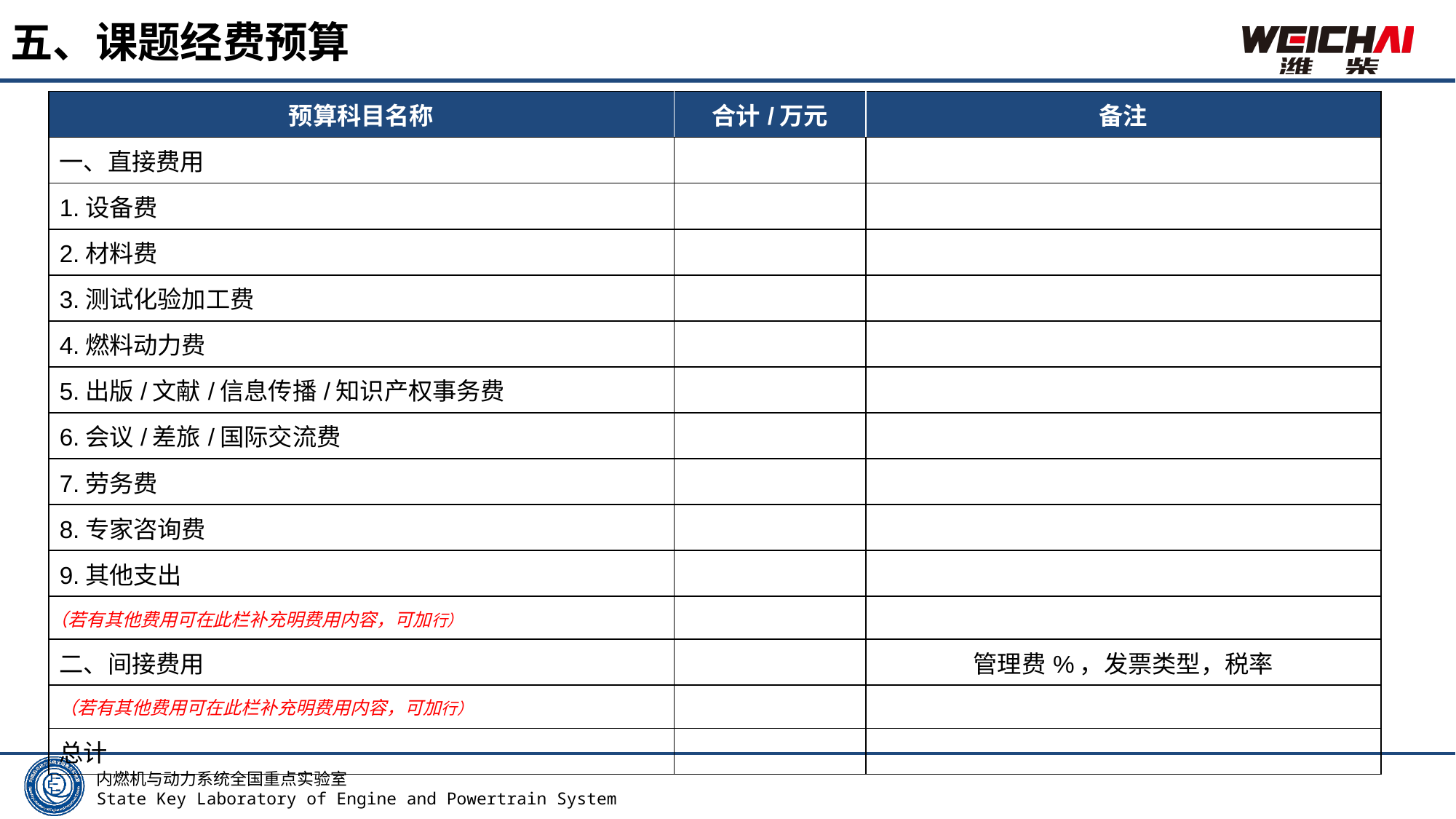

# 五、课题经费预算
| 预算科目名称 | 合计/万元 | 备注 |
| --- | --- | --- |
| 一、直接费用 |  |  |
| 1.设备费 |  |  |
| 2.材料费 |  |  |
| 3.测试化验加工费 |  |  |
| 4.燃料动力费 |  |  |
| 5.出版/文献/信息传播/知识产权事务费 |  |  |
| 6.会议/差旅/国际交流费 |  |  |
| 7.劳务费 |  |  |
| 8.专家咨询费 |  |  |
| 9.其他支出 |  |  |
| （若有其他费用可在此栏补充明费用内容，可加行） |  |  |
| 二、间接费用 |  | 管理费%，发票类型，税率 |
| （若有其他费用可在此栏补充明费用内容，可加行） |  |  |
| 总计 |  |  |